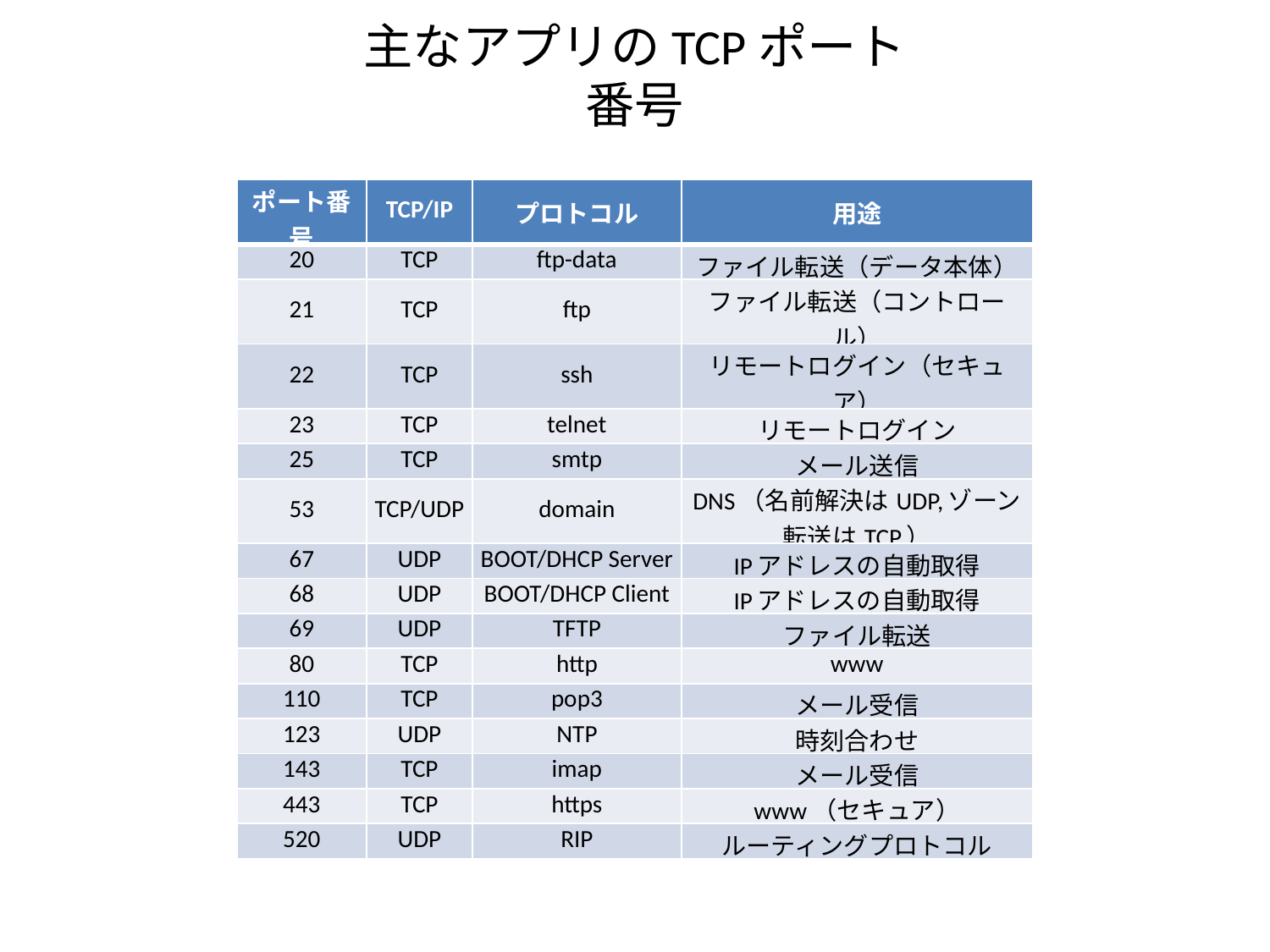

# 主なアプリのTCPポート番号
| ポート番号 | TCP/IP | プロトコル | 用途 |
| --- | --- | --- | --- |
| 20 | TCP | ftp-data | ファイル転送（データ本体） |
| 21 | TCP | ftp | ファイル転送（コントロール） |
| 22 | TCP | ssh | リモートログイン（セキュア） |
| 23 | TCP | telnet | リモートログイン |
| 25 | TCP | smtp | メール送信 |
| 53 | TCP/UDP | domain | DNS（名前解決はUDP,ゾーン転送はTCP） |
| 67 | UDP | BOOT/DHCP Server | IPアドレスの自動取得 |
| 68 | UDP | BOOT/DHCP Client | IPアドレスの自動取得 |
| 69 | UDP | TFTP | ファイル転送 |
| 80 | TCP | http | www |
| 110 | TCP | pop3 | メール受信 |
| 123 | UDP | NTP | 時刻合わせ |
| 143 | TCP | imap | メール受信 |
| 443 | TCP | https | www（セキュア） |
| 520 | UDP | RIP | ルーティングプロトコル |